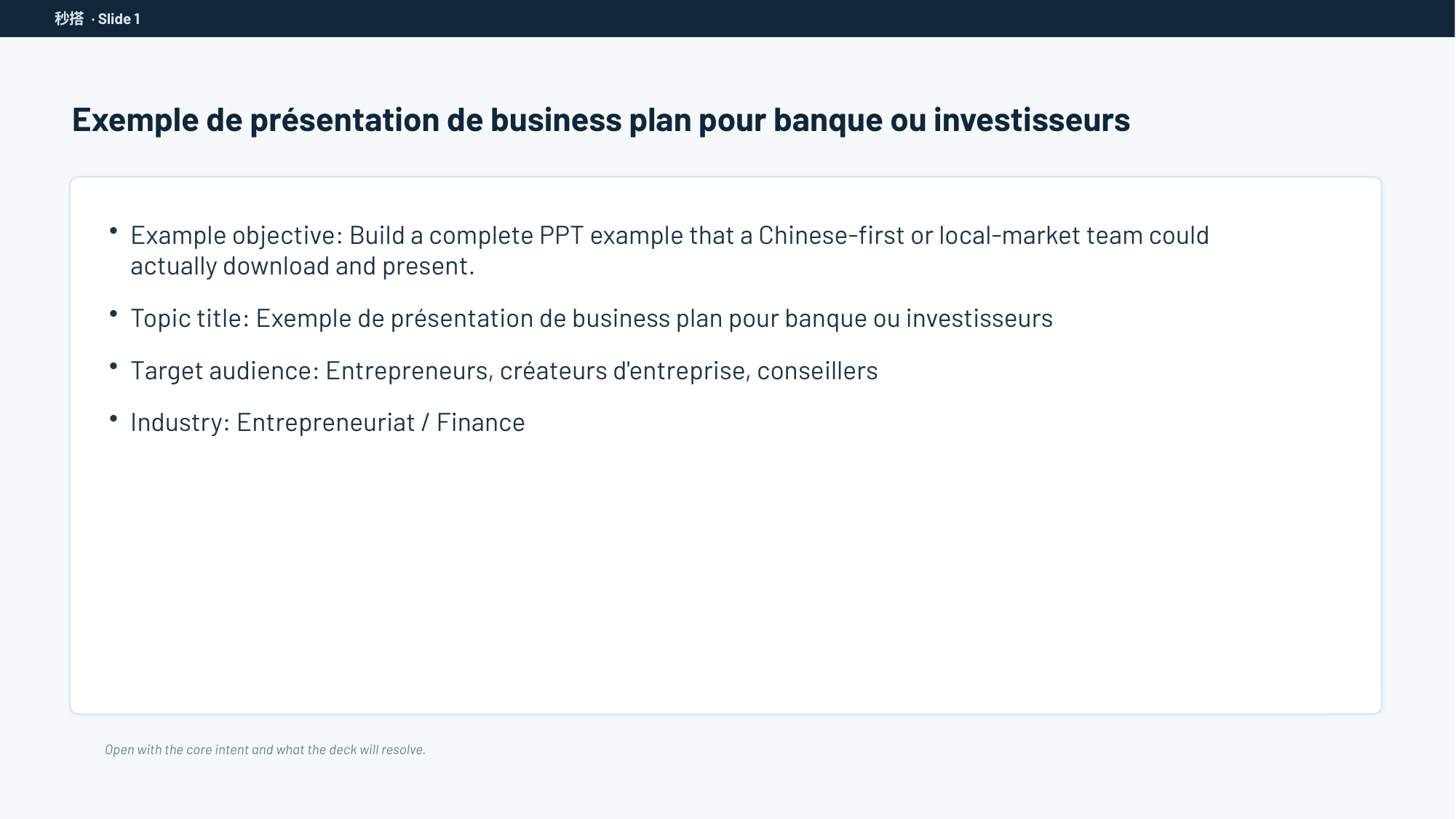

秒搭 · Slide 1
Exemple de présentation de business plan pour banque ou investisseurs

Example objective: Build a complete PPT example that a Chinese-first or local-market team could actually download and present.
Topic title: Exemple de présentation de business plan pour banque ou investisseurs
Target audience: Entrepreneurs, créateurs d'entreprise, conseillers
Industry: Entrepreneuriat / Finance
Open with the core intent and what the deck will resolve.